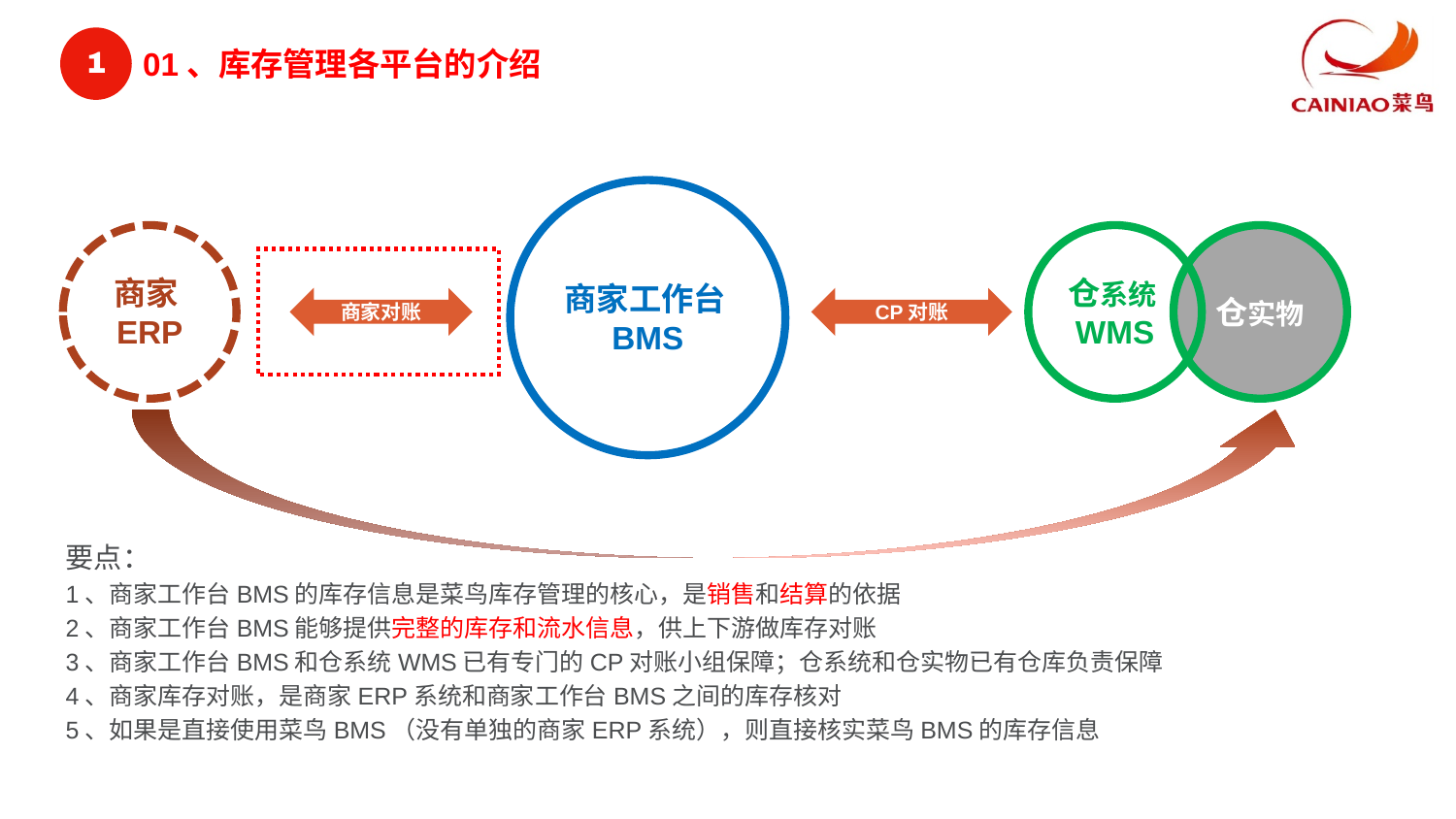

1
01、库存管理各平台的介绍

商家工作台BMS
商家ERP
仓系统WMS
仓实物

商家对账
CP对账

要点：
1、商家工作台BMS的库存信息是菜鸟库存管理的核心，是销售和结算的依据
2、商家工作台BMS能够提供完整的库存和流水信息，供上下游做库存对账
3、商家工作台BMS和仓系统WMS已有专门的CP对账小组保障；仓系统和仓实物已有仓库负责保障
4、商家库存对账，是商家ERP系统和商家工作台BMS之间的库存核对
5、如果是直接使用菜鸟BMS（没有单独的商家ERP系统），则直接核实菜鸟BMS的库存信息